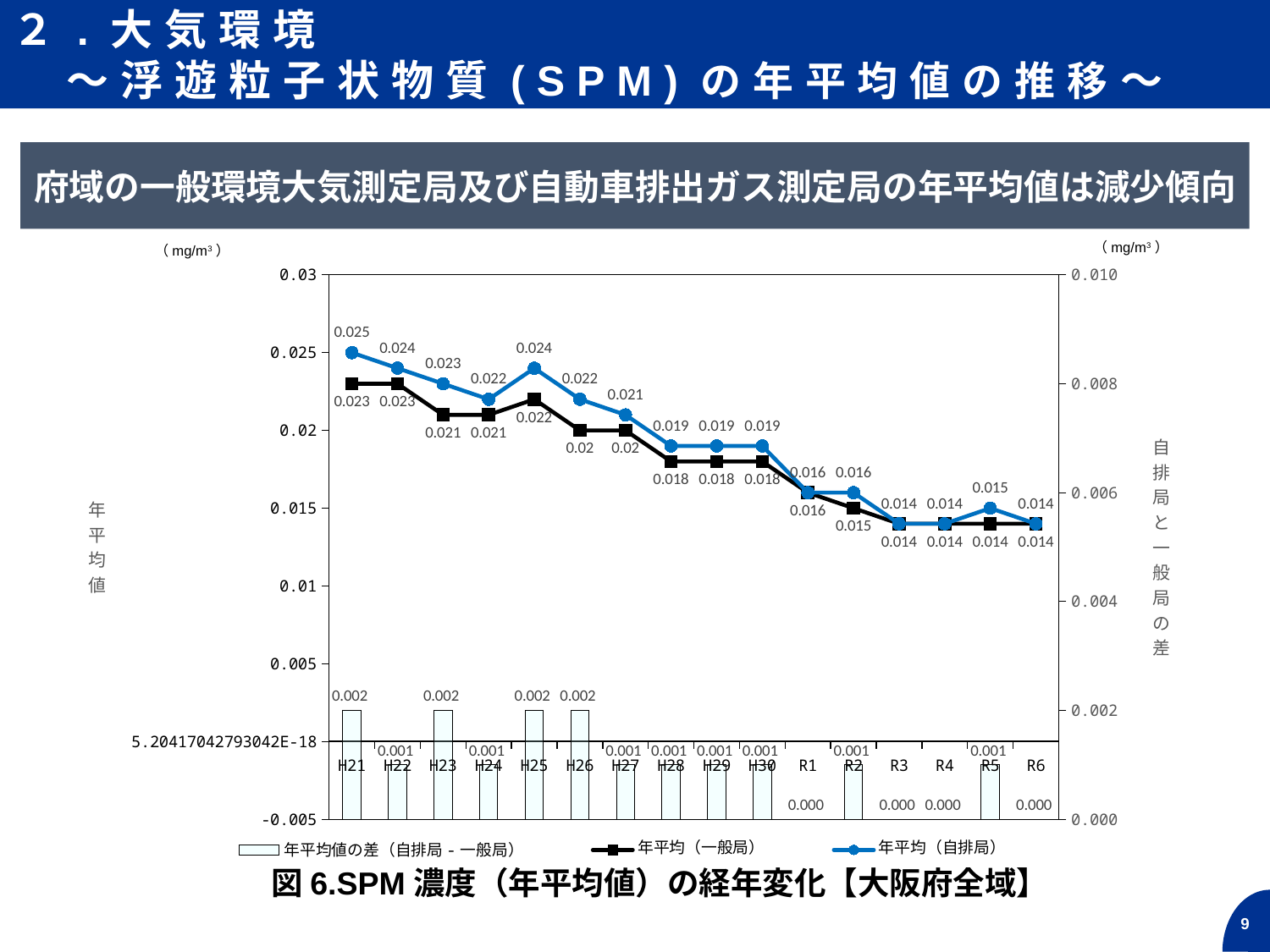

２.大気環境
　～浮遊粒子状物質(SPM)の年平均値の推移～
府域の一般環境大気測定局及び自動車排出ガス測定局の年平均値は減少傾向
（mg/m3）
（mg/m3）

### Chart

| Category | 年平均値の差（自排局-一般局） | 年平均（一般局） | 年平均（自排局） |
|---|---|---|---|
| H21 | 0.0020000000000000018 | 0.023 | 0.025 |
| H22 | 0.0010000000000000009 | 0.023 | 0.024 |
| H23 | 0.0019999999999999983 | 0.021 | 0.023 |
| H24 | 0.0009999999999999974 | 0.021 | 0.022 |
| H25 | 0.0020000000000000018 | 0.022 | 0.024 |
| H26 | 0.0019999999999999983 | 0.02 | 0.022 |
| H27 | 0.0010000000000000009 | 0.02 | 0.021 |
| H28 | 0.0010000000000000009 | 0.018 | 0.019 |
| H29 | 0.0010000000000000009 | 0.018 | 0.019 |
| H30 | 0.0010000000000000009 | 0.018 | 0.019 |
| R1 | 0.0 | 0.016 | 0.016 |
| R2 | 0.0010000000000000009 | 0.015 | 0.016 |
| R3 | 0.0 | 0.014 | 0.014 |
図6.SPM濃度（年平均値）の経年変化【大阪府全域】